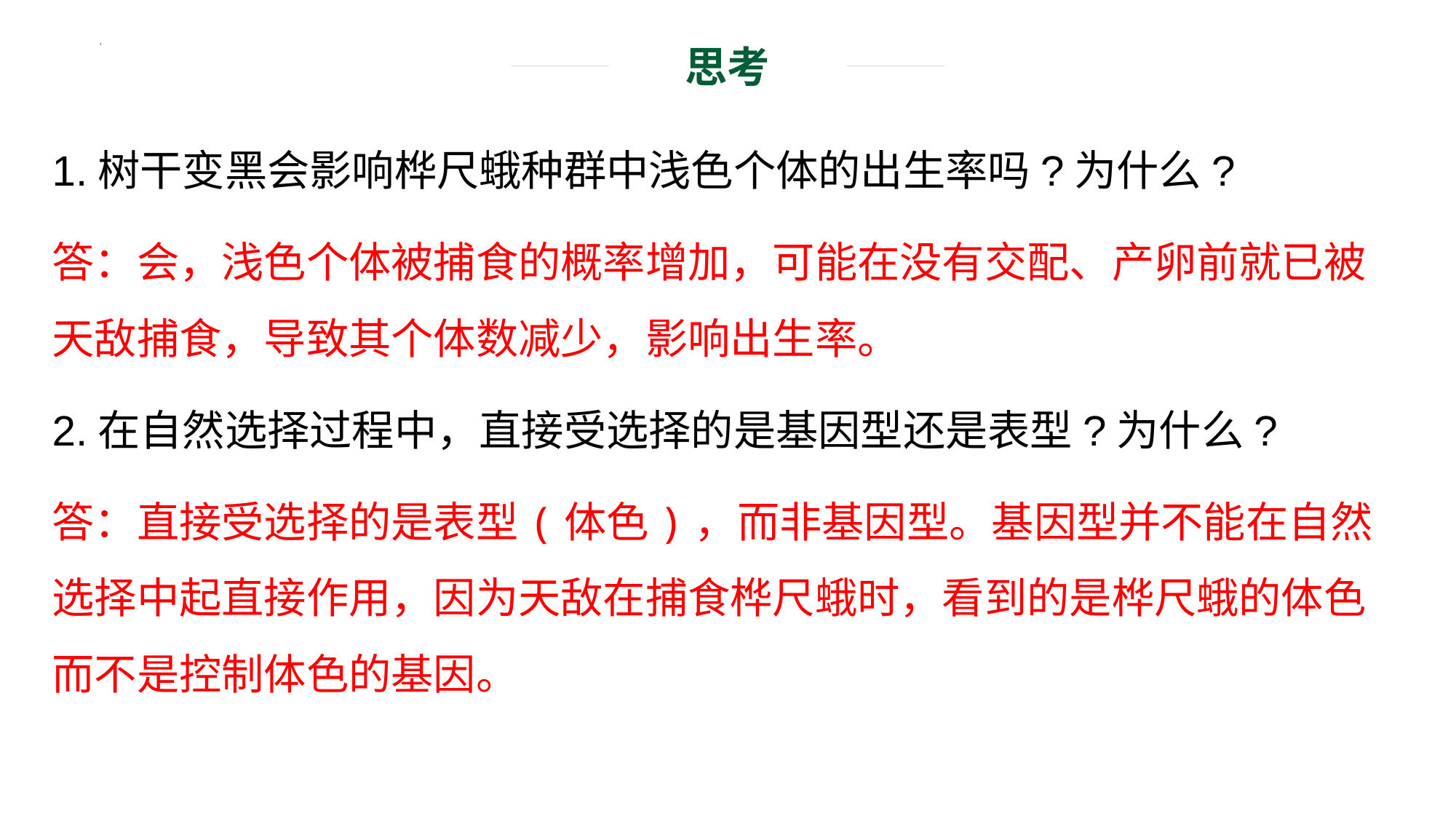

1.树干变黑会影响桦尺蛾种群中浅色个体的出生率吗?为什么?
答：会，浅色个体被捕食的概率增加，可能在没有交配、产卵前就已被天敌捕食，导致其个体数减少，影响出生率。
2.在自然选择过程中，直接受选择的是基因型还是表型?为什么?
答：直接受选择的是表型(体色)，而非基因型。基因型并不能在自然选择中起直接作用，因为天敌在捕食桦尺蛾时，看到的是桦尺蛾的体色而不是控制体色的基因。